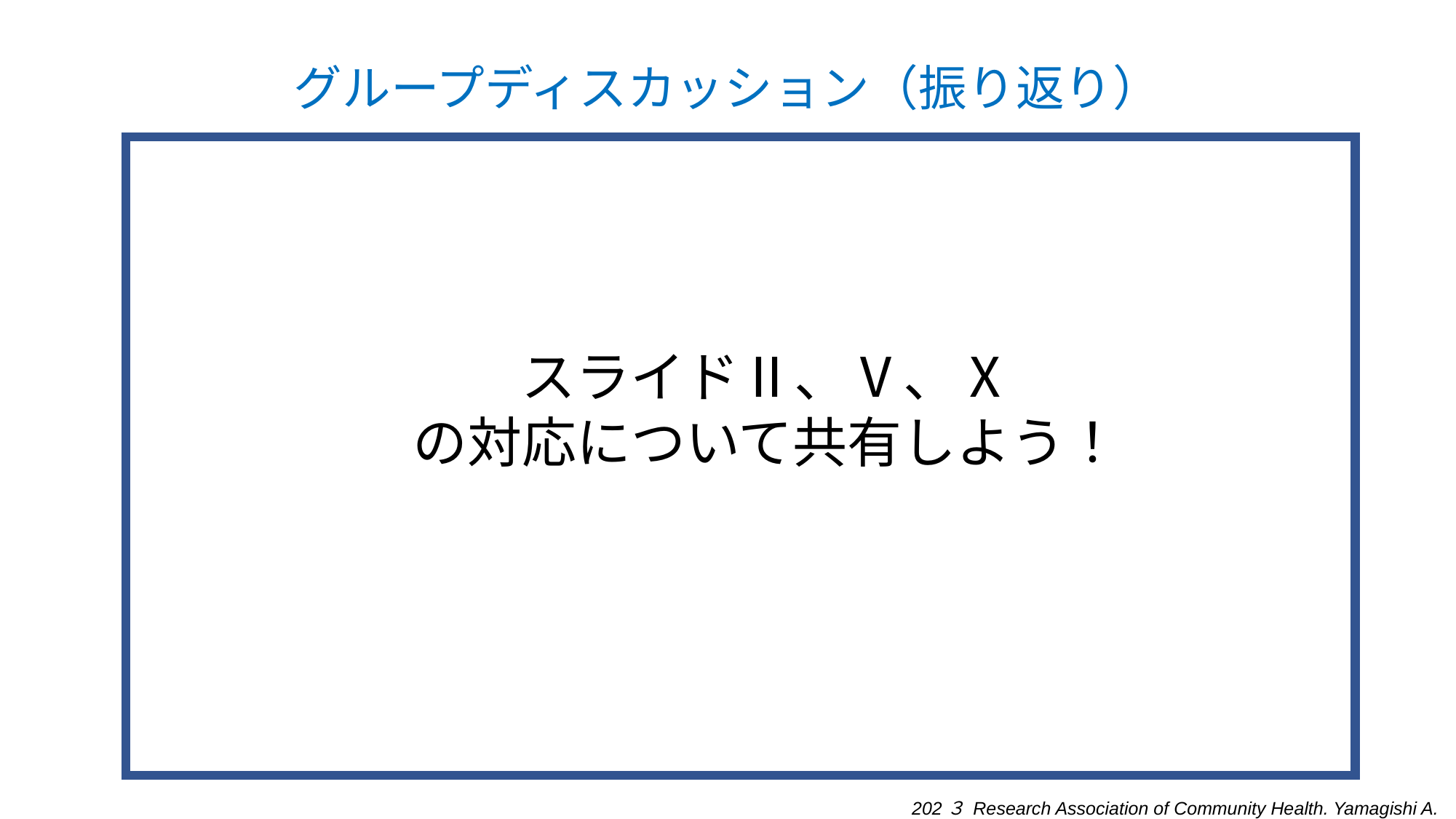

# グループディスカッション（振り返り）

スライドⅡ、Ⅴ、Ⅹ
の対応について共有しよう！

202３ Research Association of Community Health. Yamagishi A.